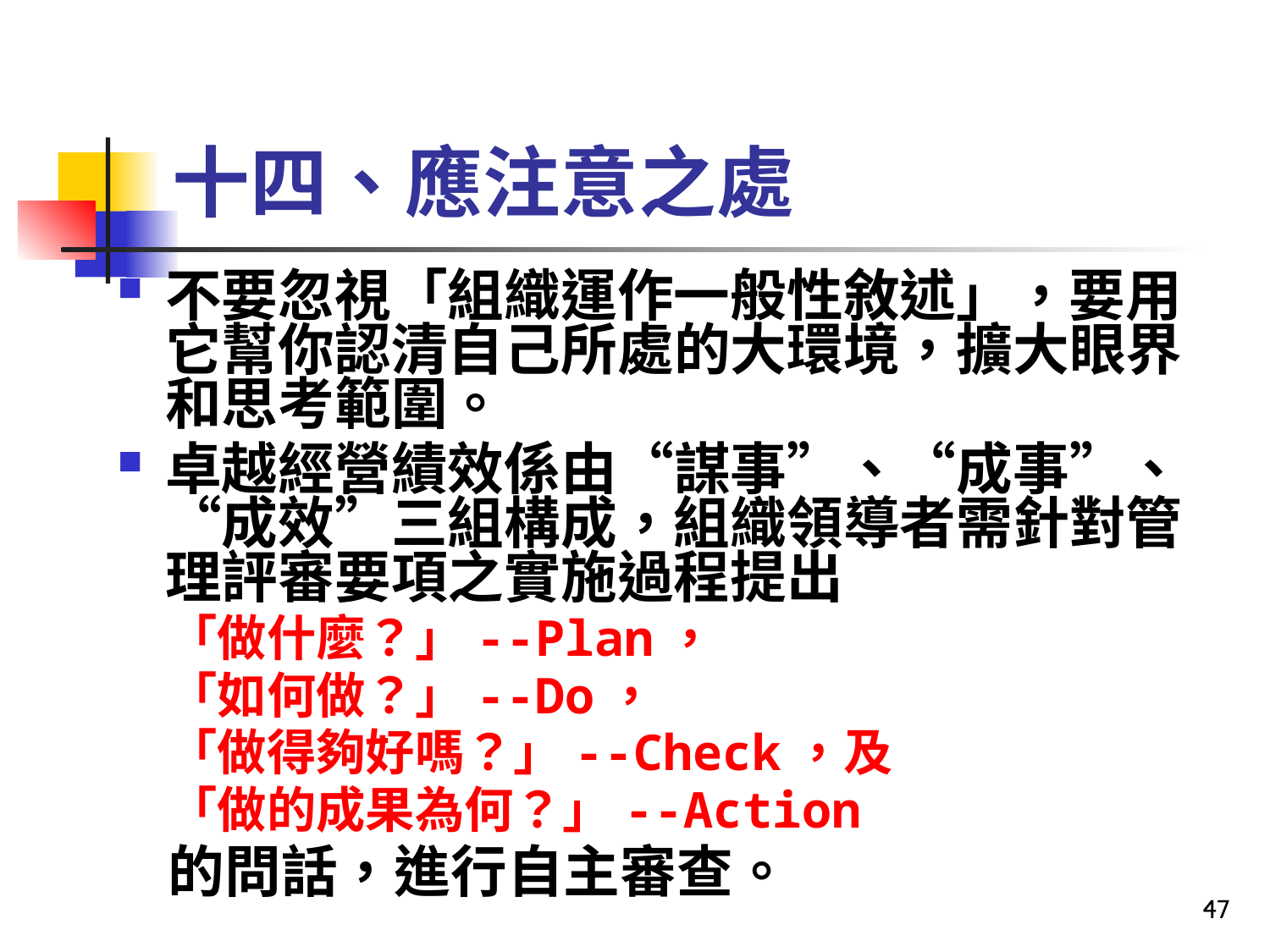

# 十四、應注意之處
不要忽視「組織運作一般性敘述」，要用它幫你認清自己所處的大環境，擴大眼界和思考範圍。
卓越經營績效係由“謀事”、“成事”、“成效”三組構成，組織領導者需針對管理評審要項之實施過程提出
「做什麼？」--Plan，
「如何做？」--Do，
「做得夠好嗎？」--Check，及
「做的成果為何？」--Action
的問話，進行自主審查。
47